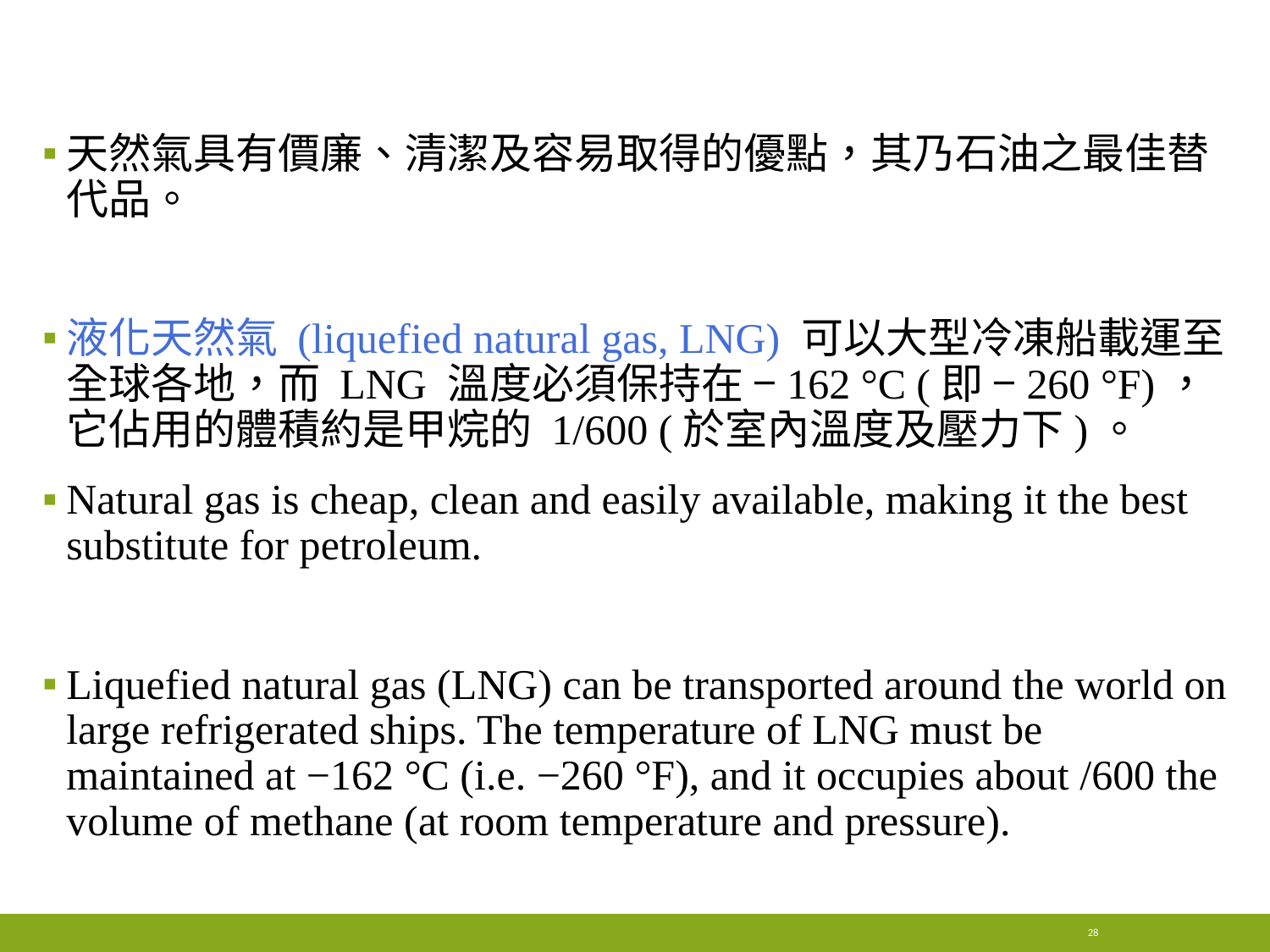

#
天然氣具有價廉、清潔及容易取得的優點，其乃石油之最佳替代品。

液化天然氣 (liquefied natural gas, LNG) 可以大型冷凍船載運至全球各地，而 LNG 溫度必須保持在 −162 °C (即 −260 °F)，它佔用的體積約是甲烷的 1/600 (於室內溫度及壓力下)。
Natural gas is cheap, clean and easily available, making it the best substitute for petroleum.

Liquefied natural gas (LNG) can be transported around the world on large refrigerated ships. The temperature of LNG must be maintained at −162 °C (i.e. −260 °F), and it occupies about /600 the volume of methane (at room temperature and pressure).
28